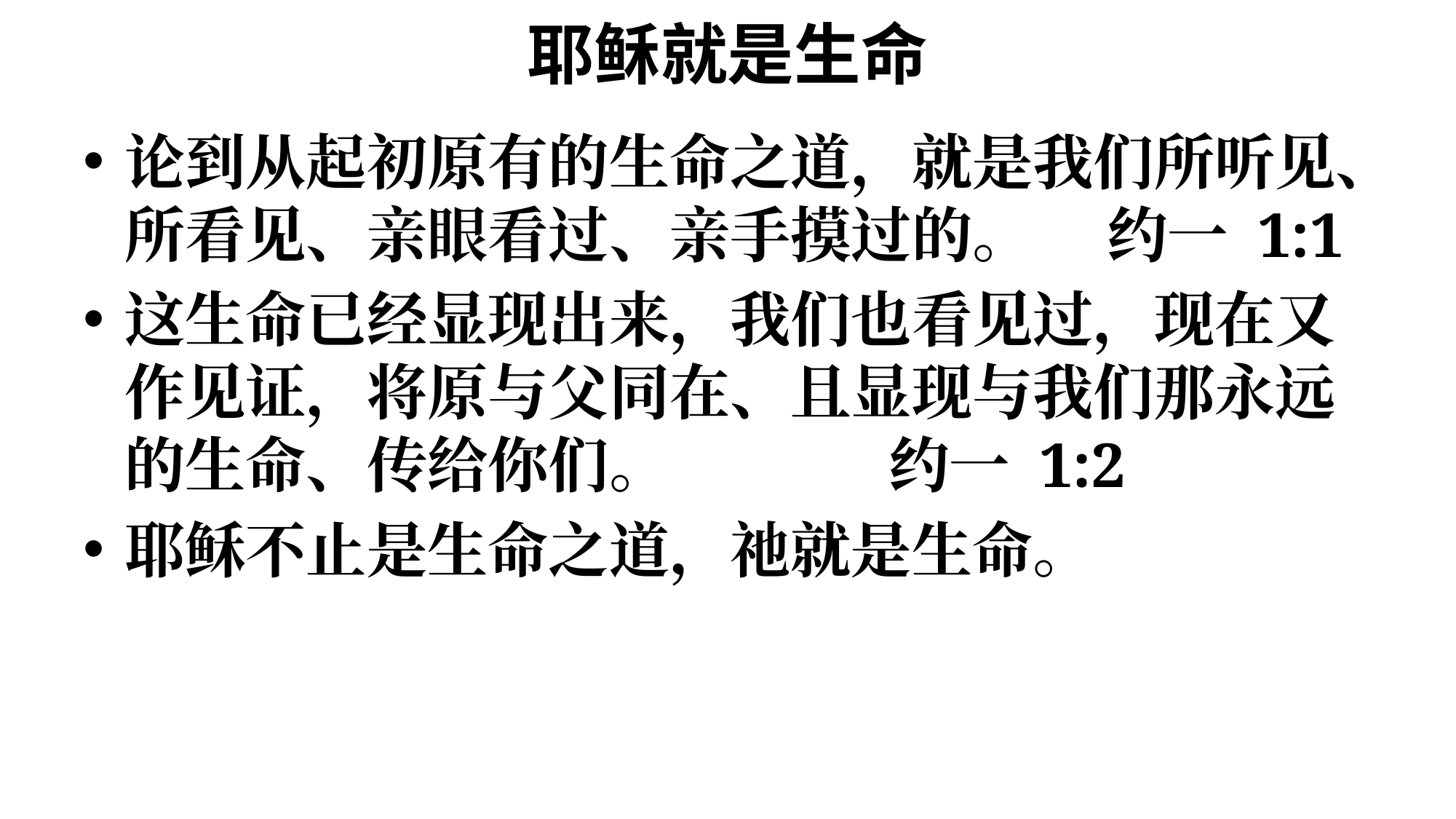

# 耶稣就是生命
论到从起初原有的生命之道，就是我们所听见、所看见、亲眼看过、亲手摸过的。	约一 1:1
这生命已经显现出来，我们也看见过，现在又作见证，将原与父同在、且显现与我们那永远的生命、传给你们。			约一 1:2
耶稣不止是生命之道，祂就是生命。